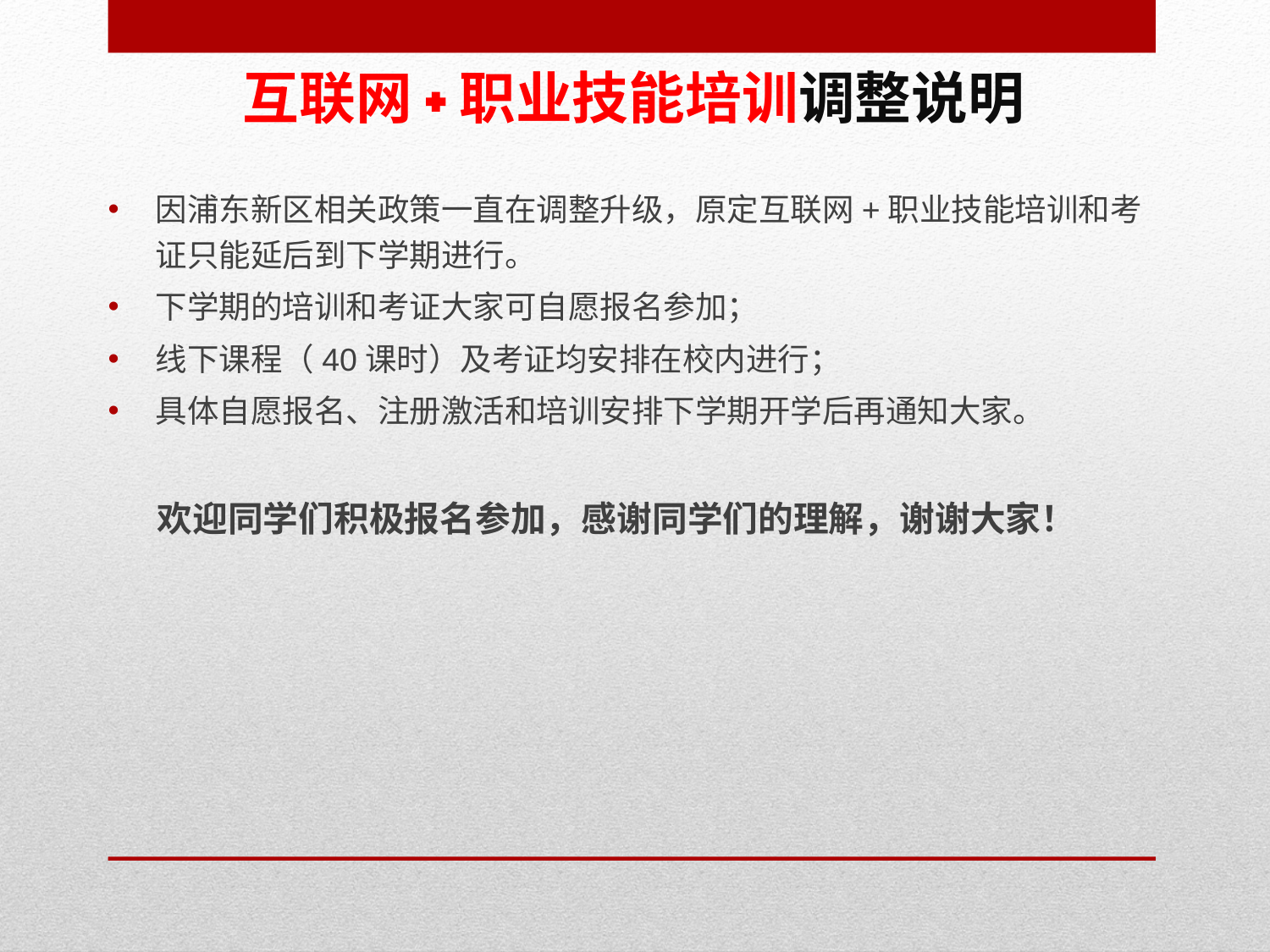

# 互联网+职业技能培训调整说明
因浦东新区相关政策一直在调整升级，原定互联网+职业技能培训和考证只能延后到下学期进行。
下学期的培训和考证大家可自愿报名参加；
线下课程（40课时）及考证均安排在校内进行；
具体自愿报名、注册激活和培训安排下学期开学后再通知大家。

      欢迎同学们积极报名参加，感谢同学们的理解，谢谢大家！